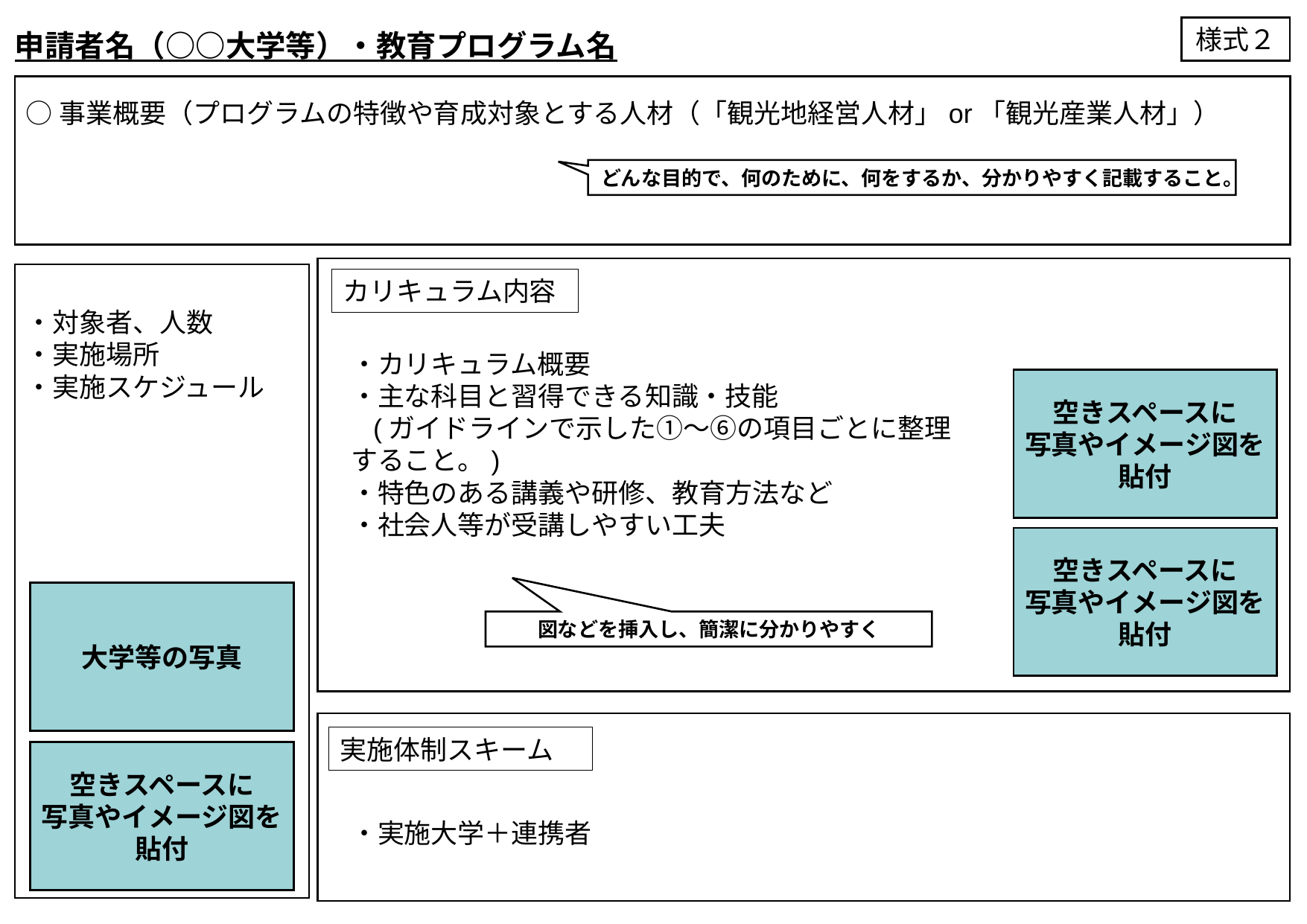

# 申請者名（○○大学等）・教育プログラム名
様式２
○事業概要（プログラムの特徴や育成対象とする人材（「観光地経営人材」or「観光産業人材」）

どんな目的で、何のために、何をするか、分かりやすく記載すること。

カリキュラム内容
・対象者、人数
・実施場所
・実施スケジュール

・カリキュラム概要
・主な科目と習得できる知識・技能
   (ガイドラインで示した①～⑥の項目ごとに整理すること。)
・特色のある講義や研修、教育方法など
・社会人等が受講しやすい工夫

空きスペースに
写真やイメージ図を貼付
空きスペースに
写真やイメージ図を貼付
大学等の写真
図などを挿入し、簡潔に分かりやすく

実施体制スキーム
空きスペースに
写真やイメージ図を貼付
・実施大学＋連携者